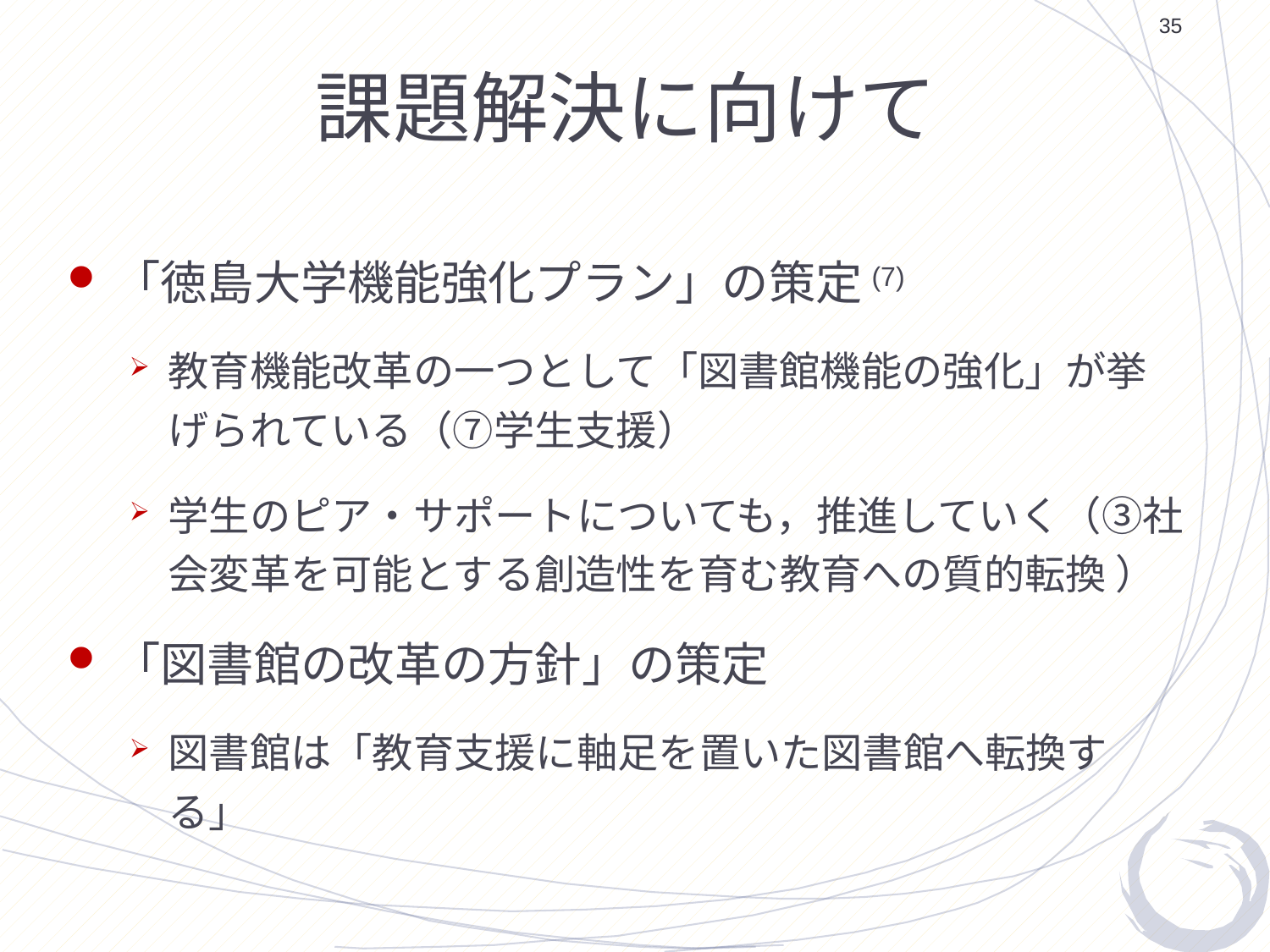

35
# 課題解決に向けて
「徳島大学機能強化プラン」の策定(7)
教育機能改革の一つとして「図書館機能の強化」が挙げられている（⑦学生支援）
学生のピア・サポートについても，推進していく（③社会変革を可能とする創造性を育む教育への質的転換 ）
「図書館の改革の方針」の策定
図書館は「教育支援に軸足を置いた図書館へ転換する」